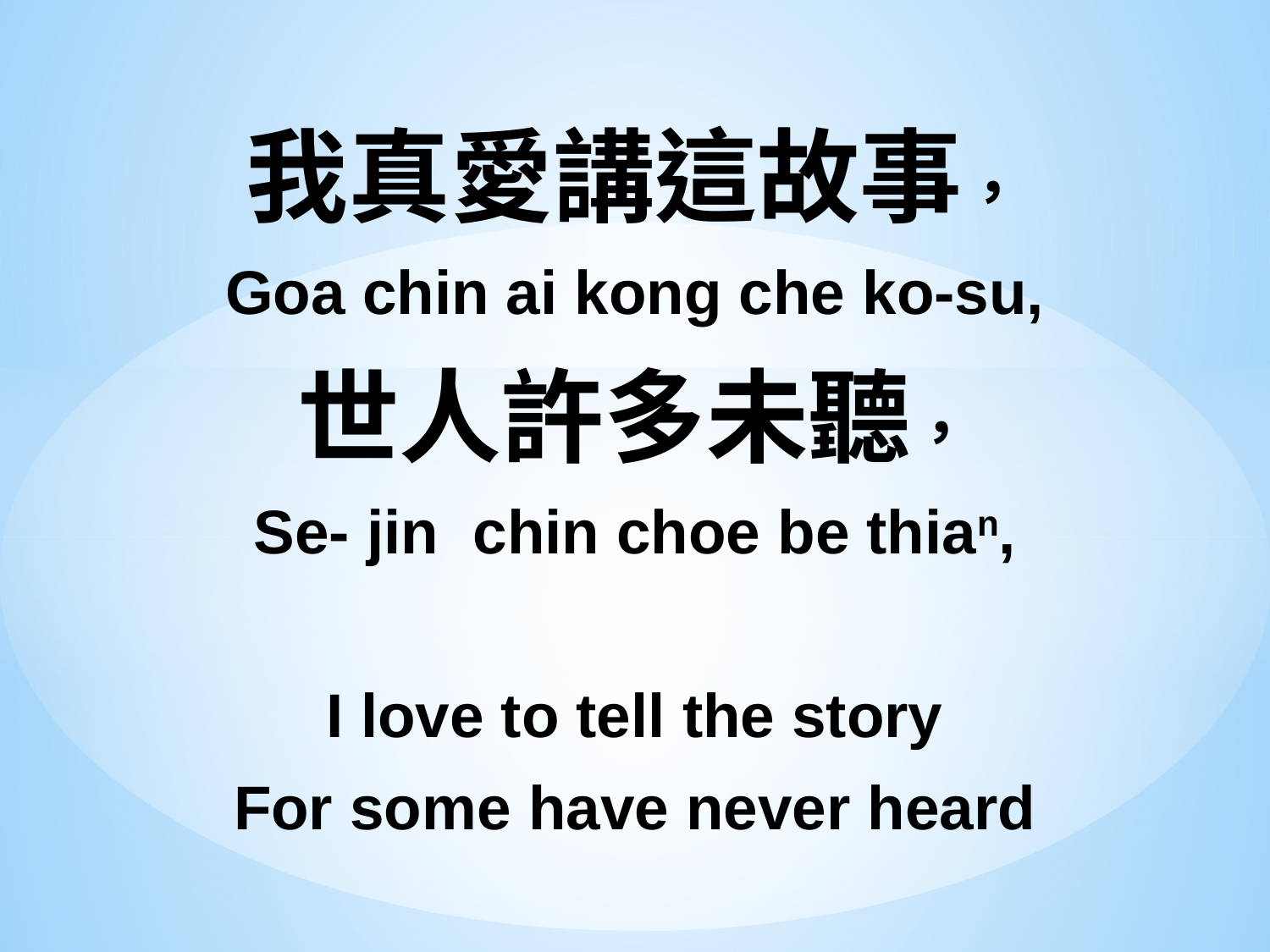

我真愛講這故事，
Goa chin ai kong che ko-su,
世人許多未聽，
Se- jin  chin choe be thian,

I love to tell the story
For some have never heard